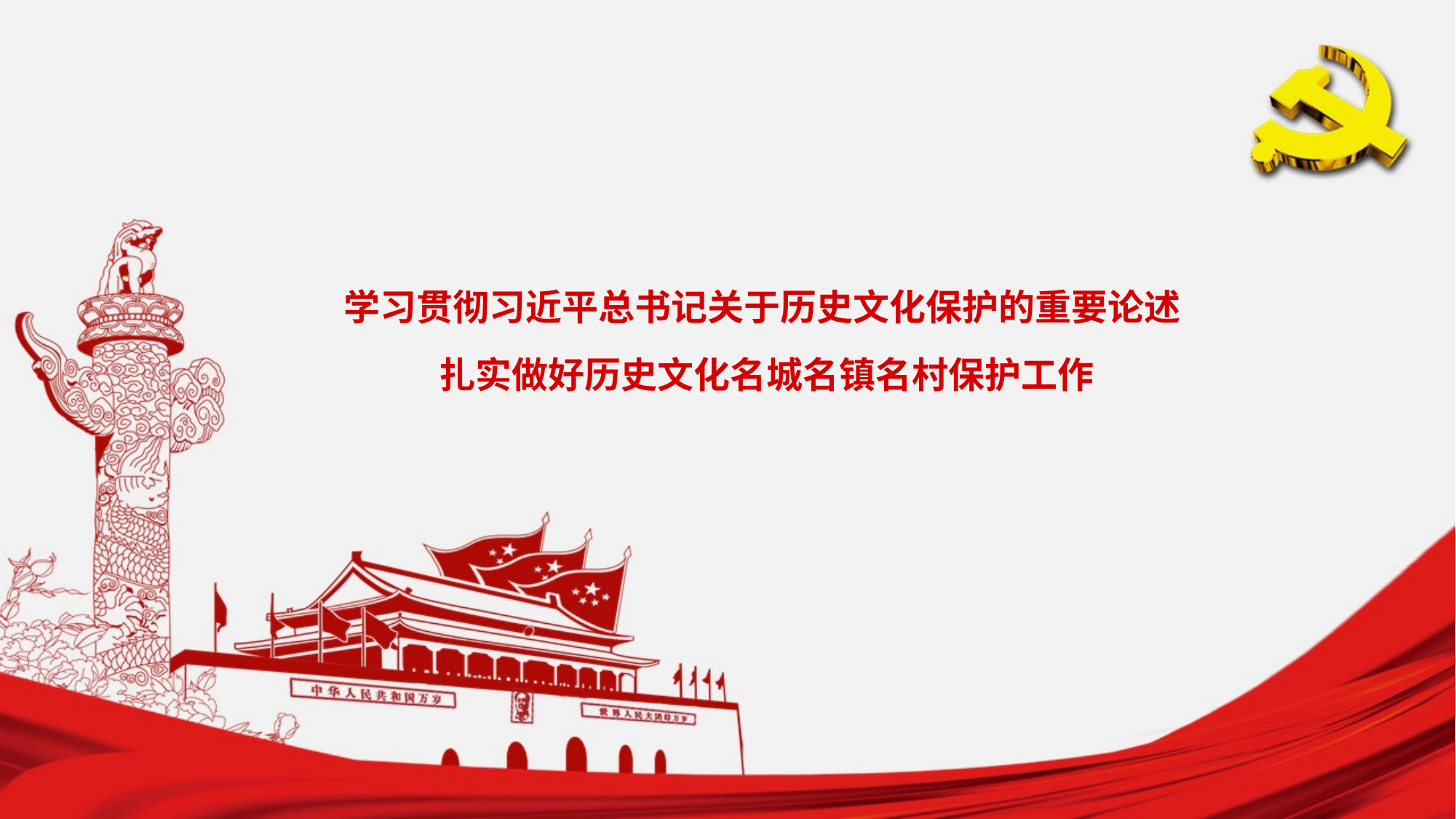

学习贯彻习近平总书记关于历史文化保护的重要论述
扎实做好历史文化名城名镇名村保护工作